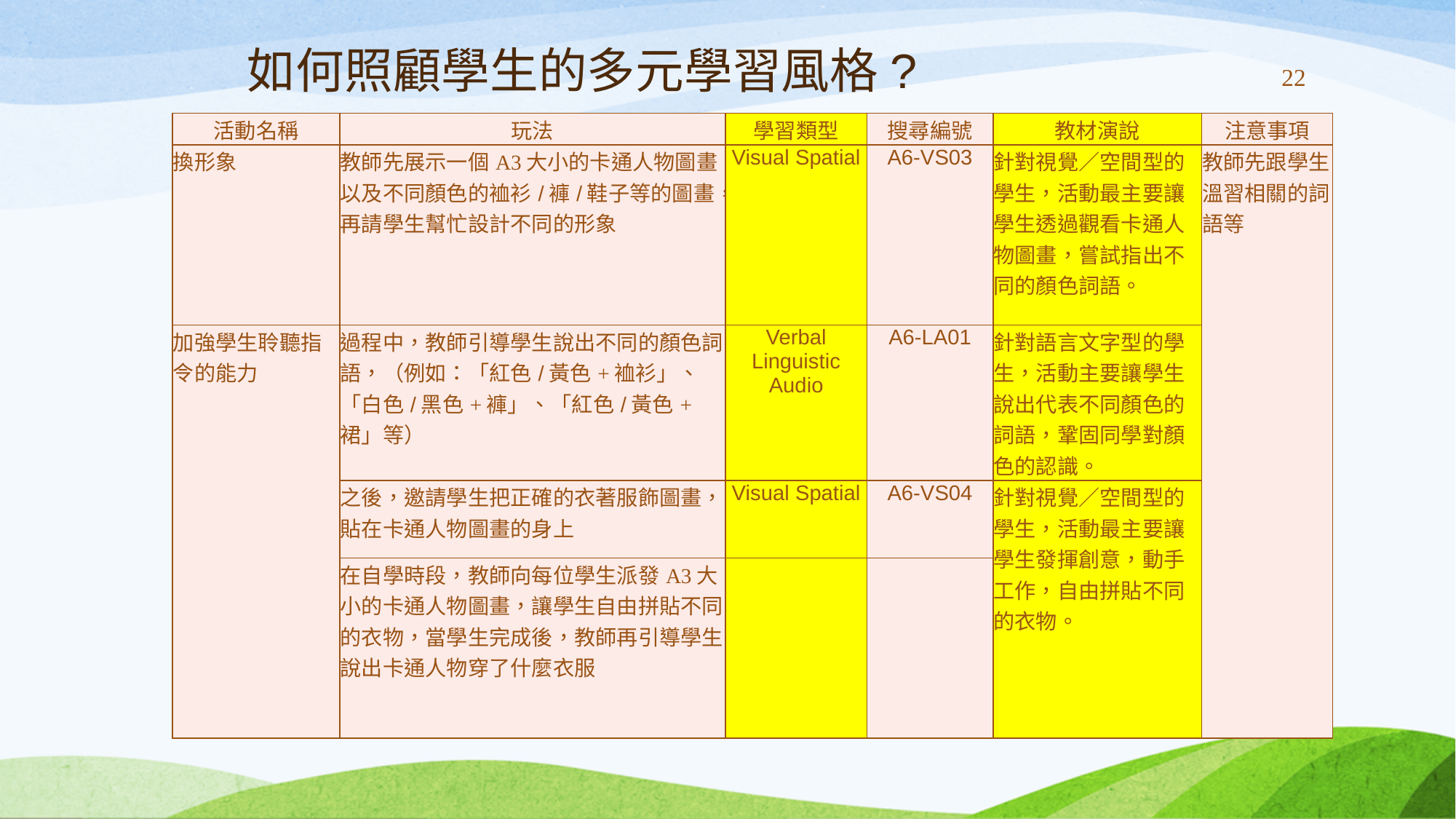

# 如何照顧學生的多元學習風格?
22
| 活動名稱 | 玩法 | 學習類型 | 搜尋編號 | 教材演說 | 注意事項 |
| --- | --- | --- | --- | --- | --- |
| 換形象 | 教師先展示一個A3大小的卡通人物圖畫，以及不同顏色的裇衫/褲/鞋子等的圖畫，再請學生幫忙設計不同的形象 | Visual Spatial | A6-VS03 | 針對視覺／空間型的學生，活動最主要讓學生透過觀看卡通人物圖畫，嘗試指出不同的顏色詞語。 | 教師先跟學生溫習相關的詞語等 |
| 加強學生聆聽指令的能力 | 過程中，教師引導學生說出不同的顏色詞語，（例如：「紅色/黃色+裇衫」、「白色/黑色+褲」、「紅色/黃色+裙」等） | Verbal Linguistic Audio | A6-LA01 | 針對語言文字型的學生，活動主要讓學生說出代表不同顏色的詞語，鞏固同學對顏色的認識。 |  |
|  | 之後，邀請學生把正確的衣著服飾圖畫，貼在卡通人物圖畫的身上 | Visual Spatial | A6-VS04 | 針對視覺／空間型的學生，活動最主要讓學生發揮創意，動手工作，自由拼貼不同的衣物。 |  |
|  | 在自學時段，教師向每位學生派發A3大小的卡通人物圖畫，讓學生自由拼貼不同的衣物，當學生完成後，教師再引導學生說出卡通人物穿了什麼衣服 |  |  |  |  |